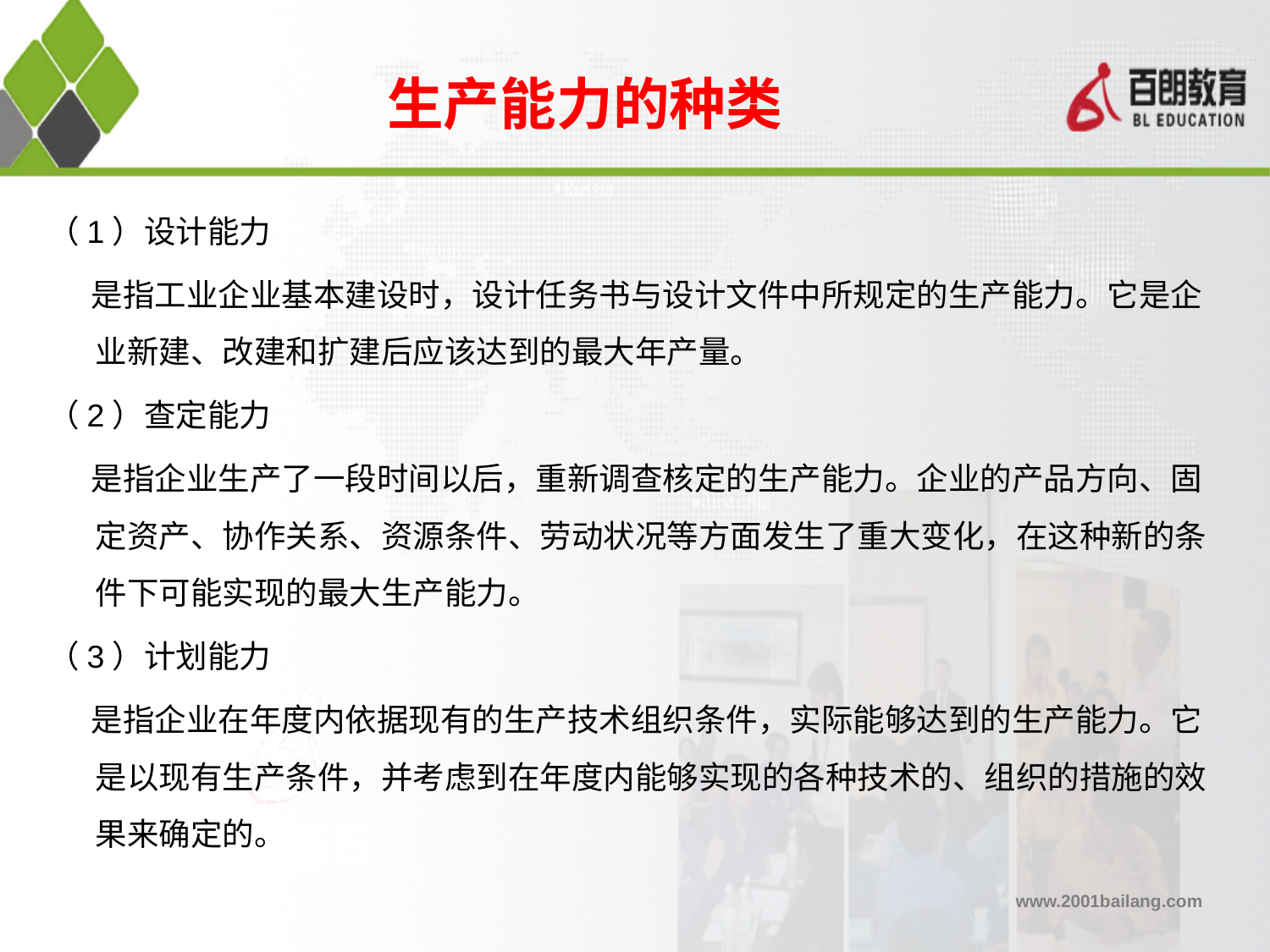

# 生产能力的种类
（1）设计能力
     是指工业企业基本建设时，设计任务书与设计文件中所规定的生产能力。它是企业新建、改建和扩建后应该达到的最大年产量。
（2）查定能力
     是指企业生产了一段时间以后，重新调查核定的生产能力。企业的产品方向、固定资产、协作关系、资源条件、劳动状况等方面发生了重大变化，在这种新的条件下可能实现的最大生产能力。
（3）计划能力
     是指企业在年度内依据现有的生产技术组织条件，实际能够达到的生产能力。它是以现有生产条件，并考虑到在年度内能够实现的各种技术的、组织的措施的效果来确定的。